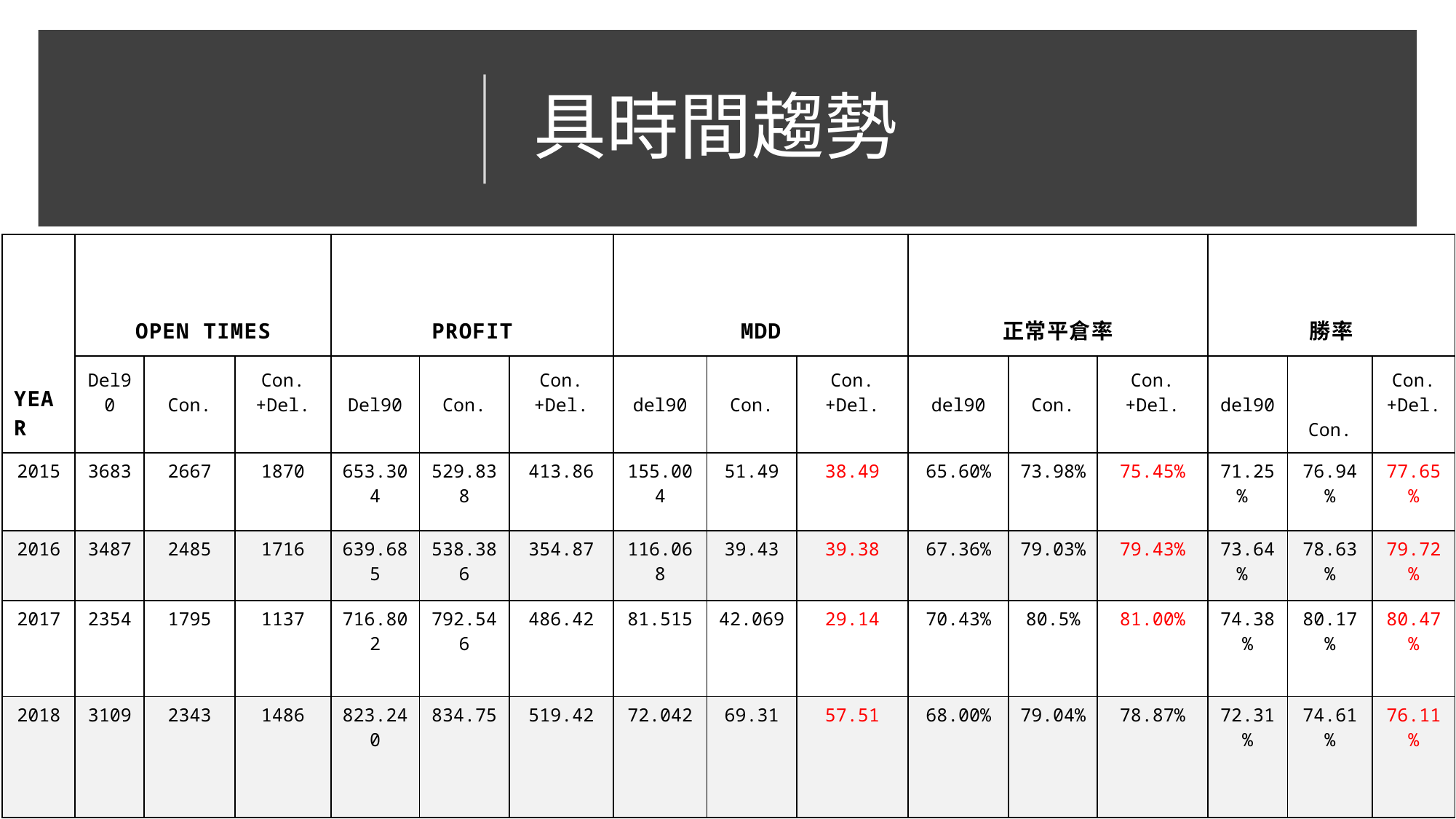

# 具時間趨勢
| Year | Open times |  |  | profit |  |  | MDD |  |  | 正常平倉率 |  |  | 勝率 |  |  |
| --- | --- | --- | --- | --- | --- | --- | --- | --- | --- | --- | --- | --- | --- | --- | --- |
|  | Del90 | Con. | Con.+Del. | Del90 | Con. | Con.+Del. | del90 | Con. | Con.+Del. | del90 | Con. | Con.+Del. | del90 | Con. | Con.+Del. |
| 2015 | 3683 | 2667 | 1870 | 653.304 | 529.838 | 413.86 | 155.004 | 51.49 | 38.49 | 65.60% | 73.98% | 75.45% | 71.25% | 76.94% | 77.65% |
| 2016 | 3487 | 2485 | 1716 | 639.685 | 538.386 | 354.87 | 116.068 | 39.43 | 39.38 | 67.36% | 79.03% | 79.43% | 73.64% | 78.63% | 79.72% |
| 2017 | 2354 | 1795 | 1137 | 716.802 | 792.546 | 486.42 | 81.515 | 42.069 | 29.14 | 70.43% | 80.5% | 81.00% | 74.38% | 80.17% | 80.47% |
| 2018 | 3109 | 2343 | 1486 | 823.240 | 834.75 | 519.42 | 72.042 | 69.31 | 57.51 | 68.00% | 79.04% | 78.87% | 72.31% | 74.61% | 76.11% |